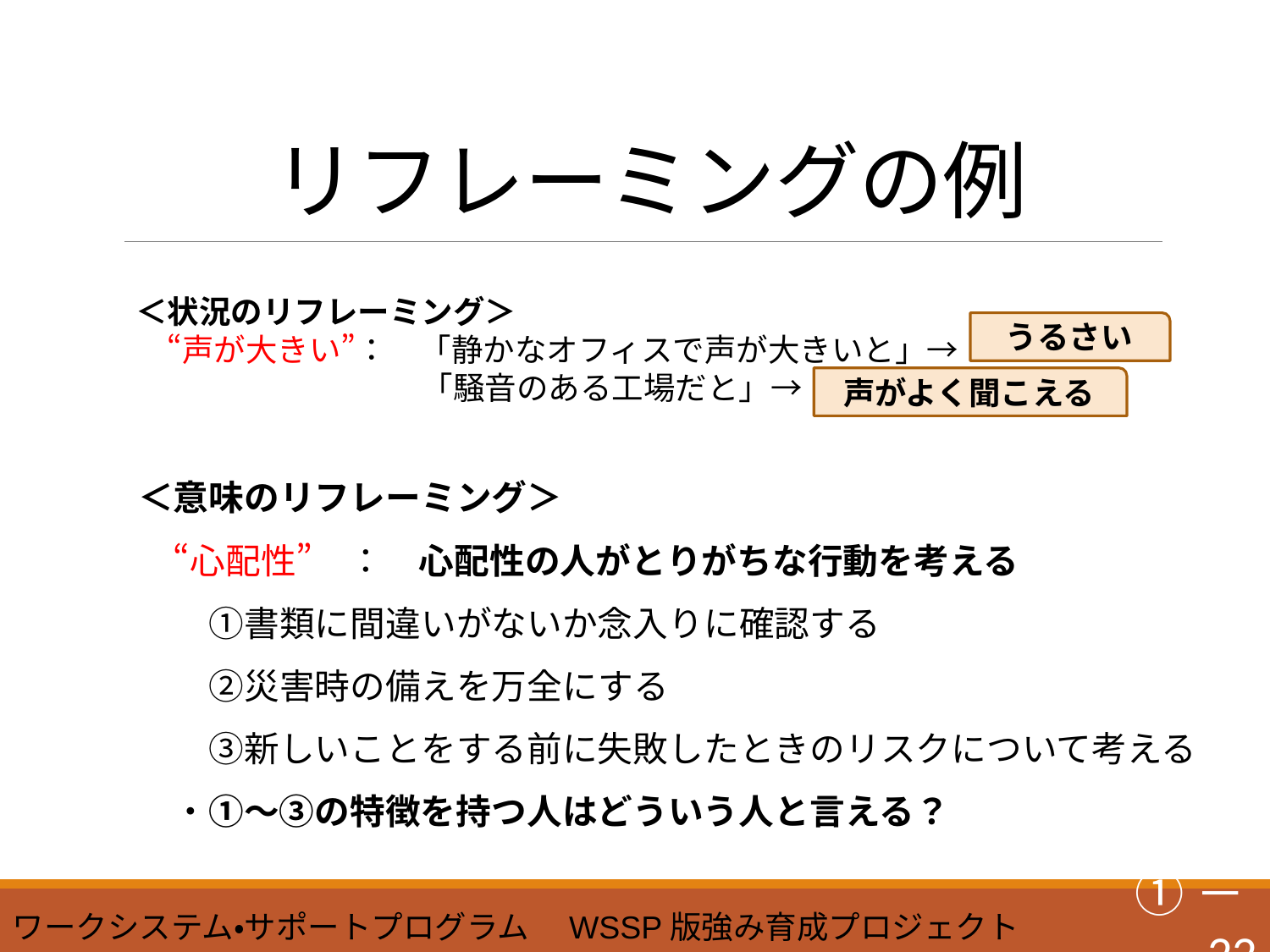

# リフレーミングの例
＜状況のリフレーミング＞
　“声が大きい”：　「静かなオフィスで声が大きいと」→　？
　　　　　　　　　「騒音のある工場だと」→　？
うるさい
声がよく聞こえる
＜意味のリフレーミング＞
　“心配性”　：　心配性の人がとりがちな行動を考える
　　①書類に間違いがないか念入りに確認する
　　②災害時の備えを万全にする
　　③新しいことをする前に失敗したときのリスクについて考える
　・①～③の特徴を持つ人はどういう人と言える？
ワークシステム・サポートプログラム　WSSP版強み育成プロジェクト
①－22